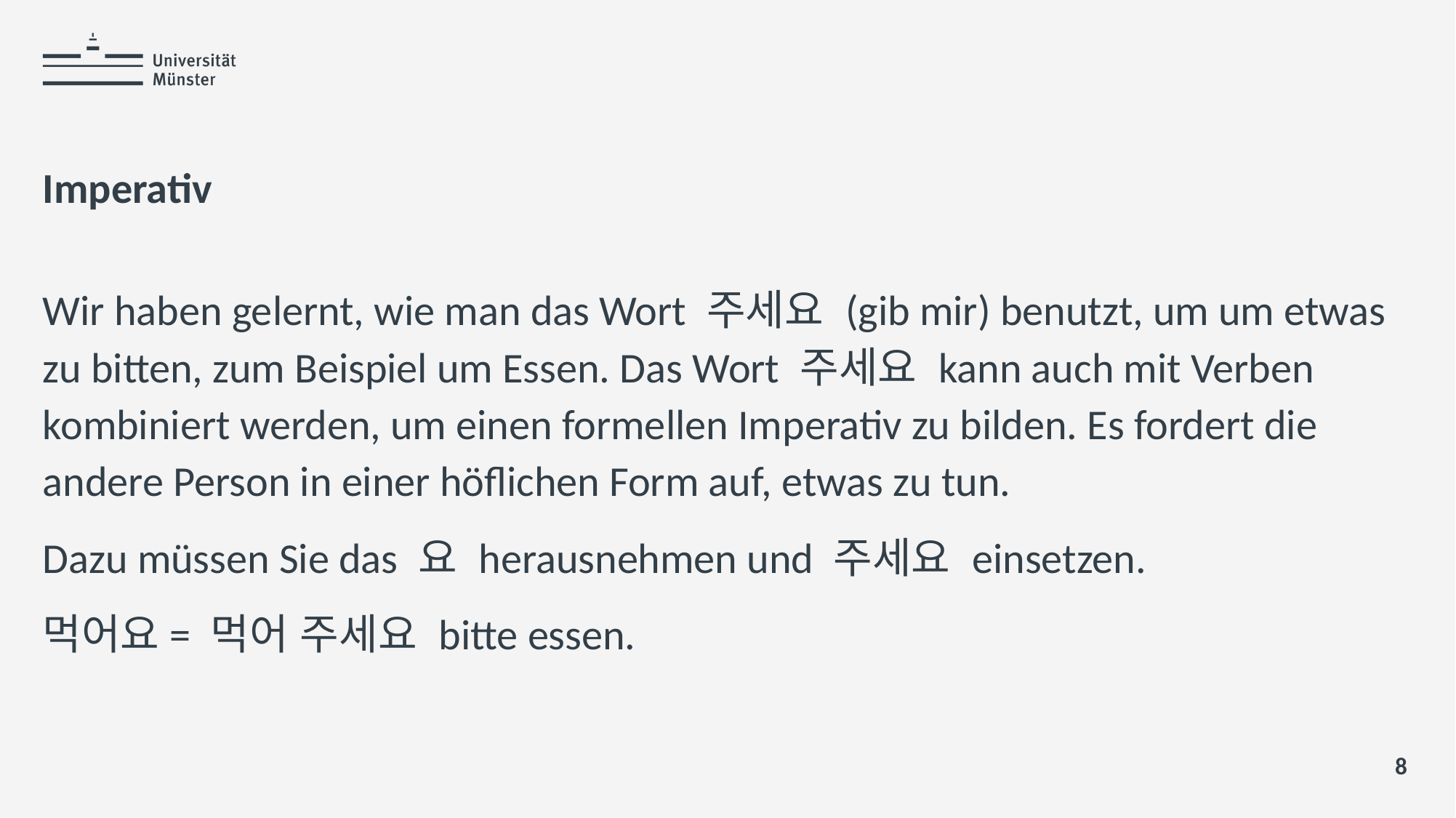

# Imperativ
Wir haben gelernt, wie man das Wort 주세요 (gib mir) benutzt, um um etwas zu bitten, zum Beispiel um Essen. Das Wort 주세요 kann auch mit Verben kombiniert werden, um einen formellen Imperativ zu bilden. Es fordert die andere Person in einer höflichen Form auf, etwas zu tun.
Dazu müssen Sie das 요 herausnehmen und 주세요 einsetzen.
먹어요= 먹어 주세요 bitte essen.
8